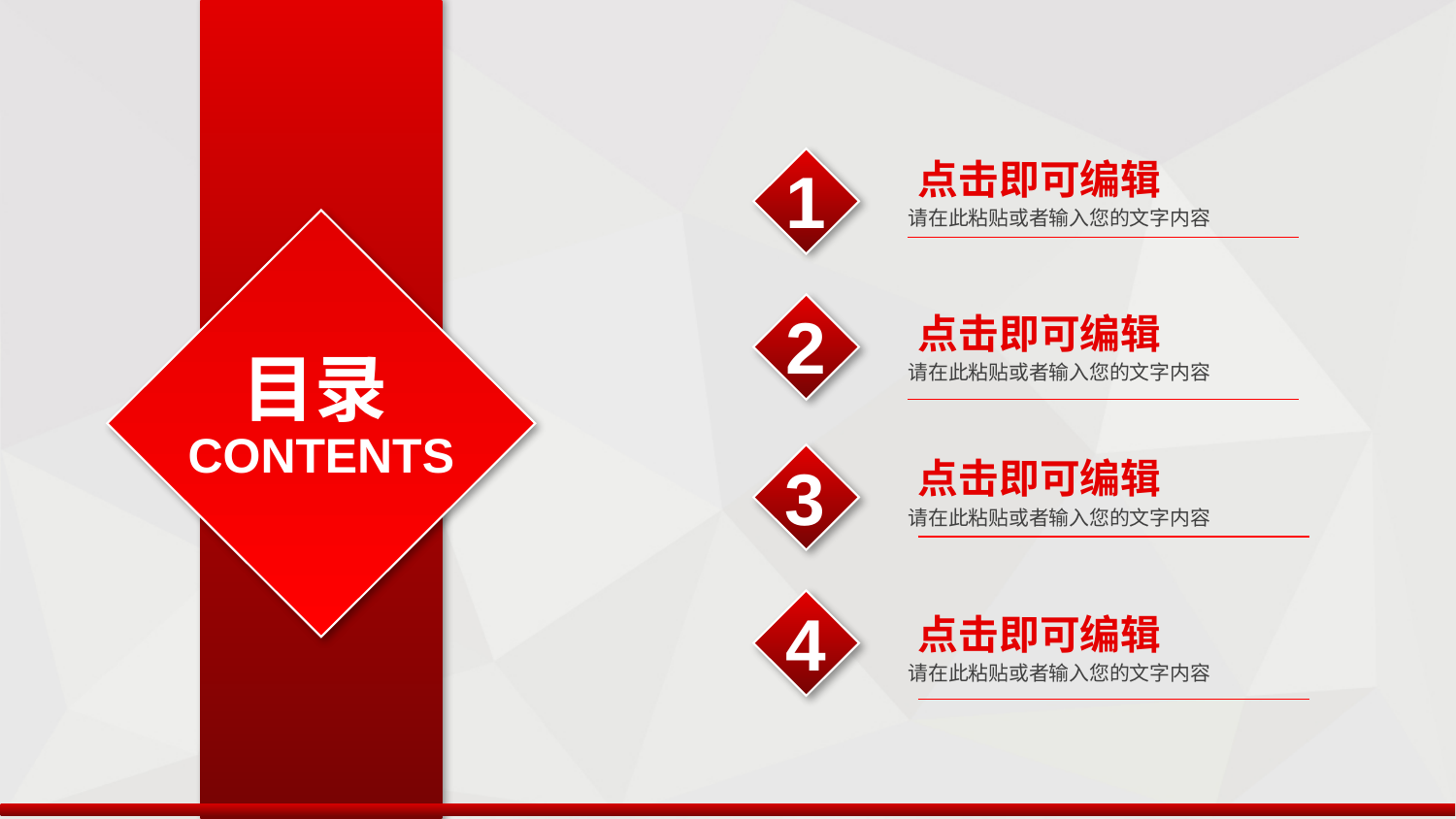

点击即可编辑
1

请在此粘贴或者输入您的文字内容

2
点击即可编辑
目录
请在此粘贴或者输入您的文字内容
CONTENTS

3
点击即可编辑
请在此粘贴或者输入您的文字内容

4
点击即可编辑
请在此粘贴或者输入您的文字内容